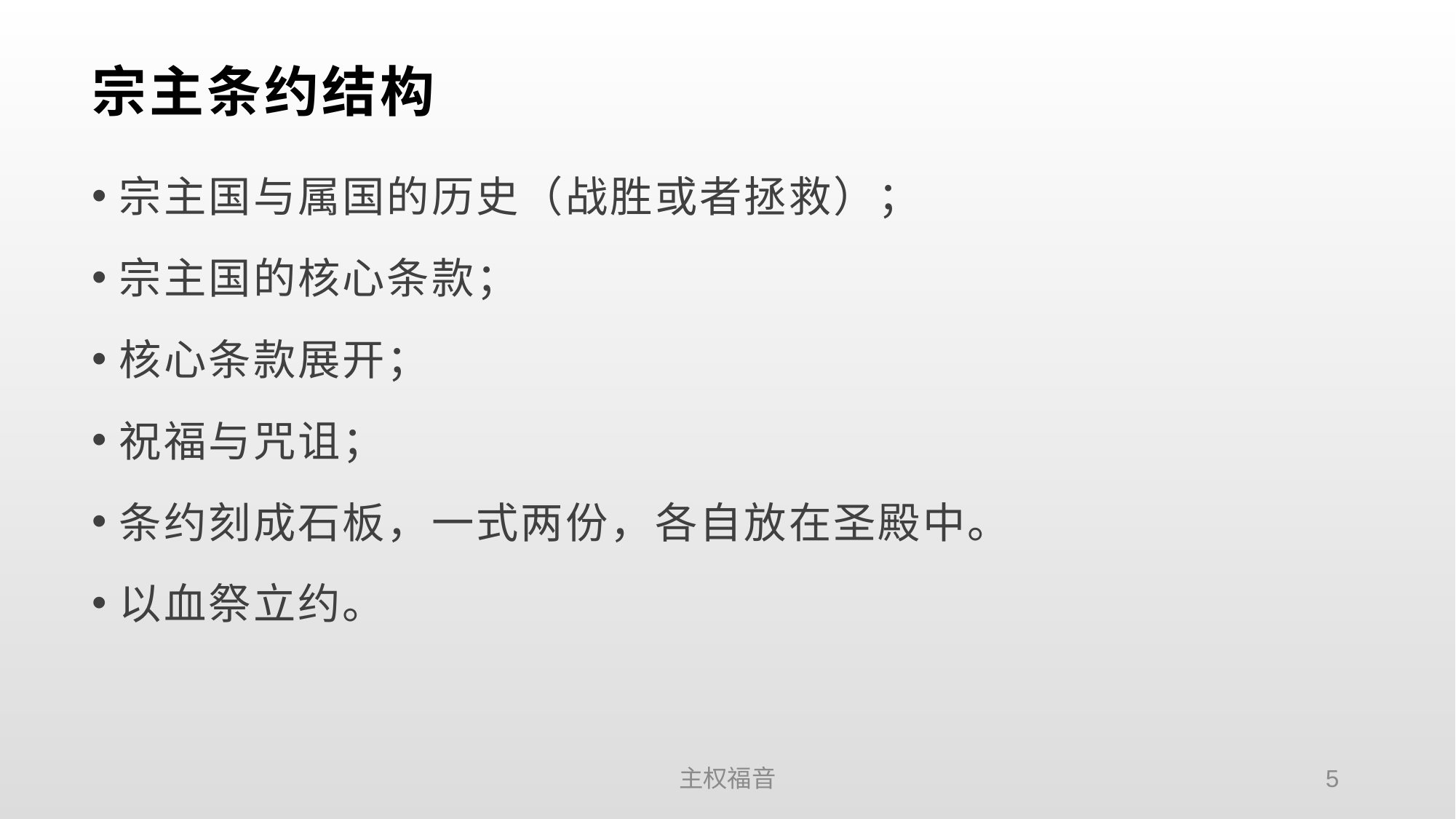

# 宗主条约结构
宗主国与属国的历史（战胜或者拯救）；
宗主国的核心条款；
核心条款展开；
祝福与咒诅；
条约刻成石板，一式两份，各自放在圣殿中。
以血祭立约。
主权福音
5